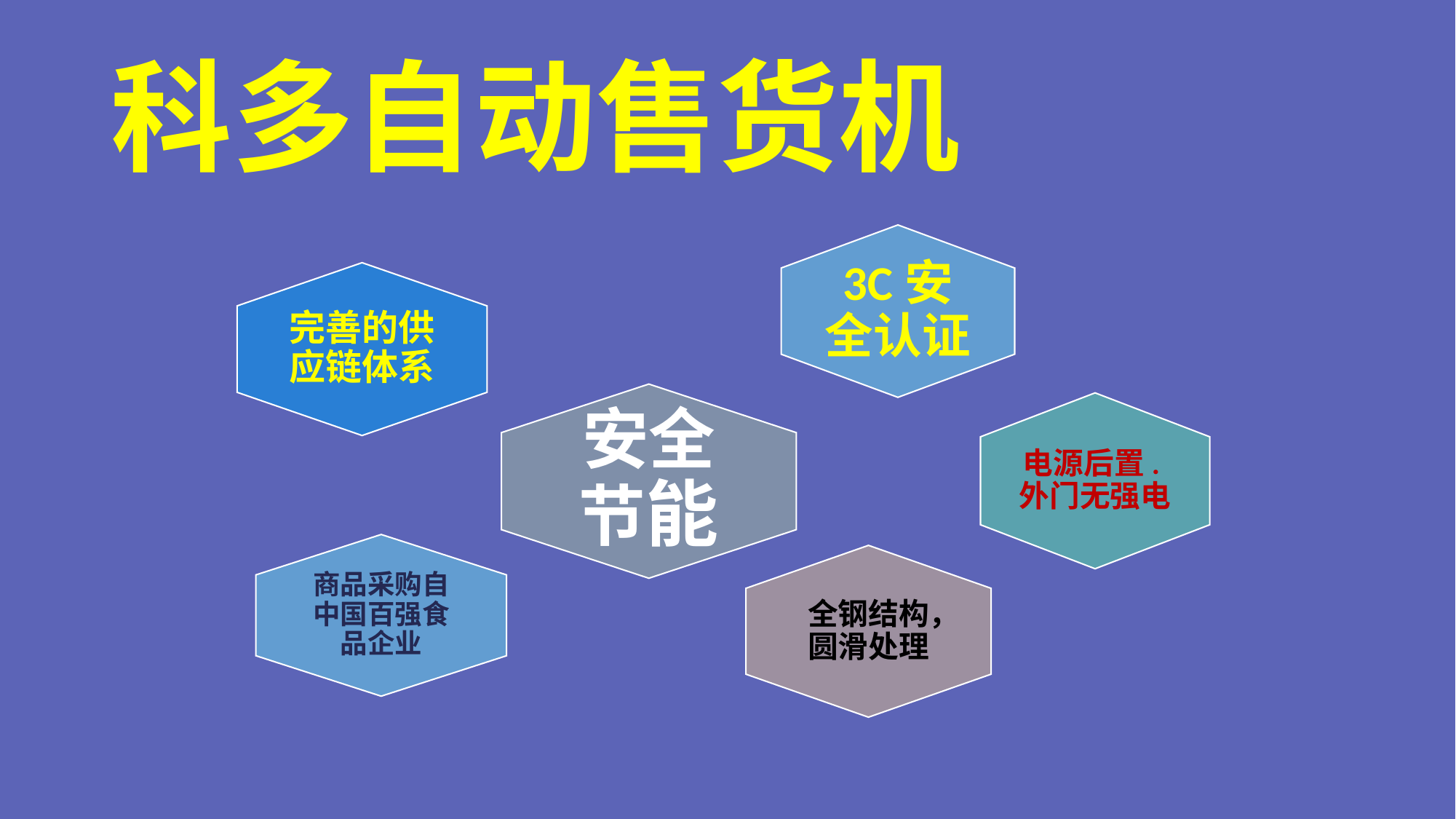

# 科多自动售货机
商品采购自中国百强食品企业
完善的供应链体系
安全节能
电源后置.外门无强电
全钢结构，圆滑处理
3C安全认证